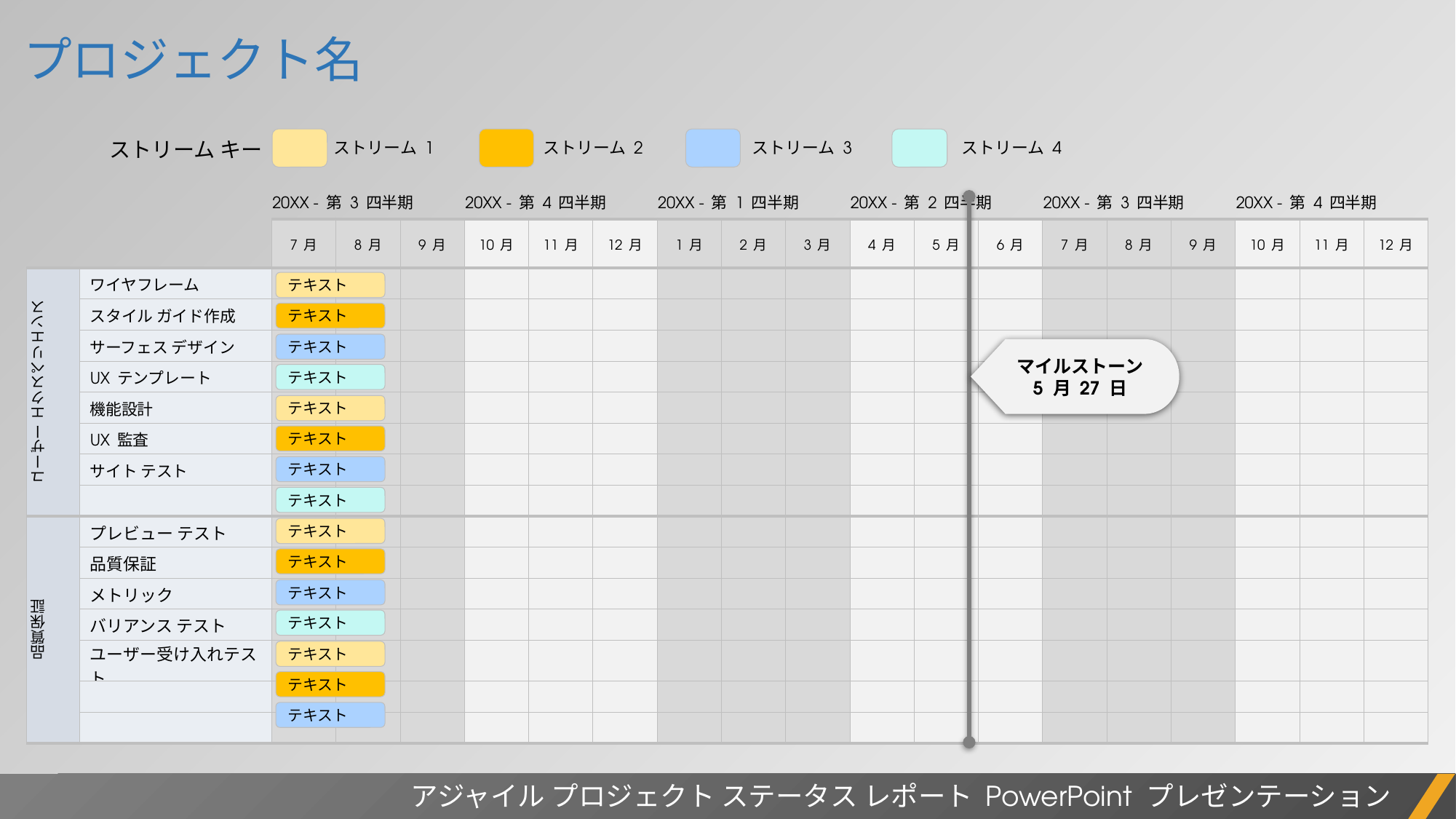

プロジェクト名

ストリーム 1
ストリーム 2
ストリーム 3
ストリーム 4
ストリーム キー
|  |  | 20XX - 第 3 四半期 |  |  | 20XX - 第 4 四半期 |  |  | 20XX - 第 1 四半期 |  |  | 20XX - 第 2 四半期 |  |  | 20XX - 第 3 四半期 |  |  | 20XX - 第 4 四半期 |  |  |
| --- | --- | --- | --- | --- | --- | --- | --- | --- | --- | --- | --- | --- | --- | --- | --- | --- | --- | --- | --- |
|  |  | 7 月 | 8 月 | 9 月 | 10 月 | 11 月 | 12 月 | 1 月 | 2 月 | 3 月 | 4 月 | 5 月 | 6 月 | 7 月 | 8 月 | 9 月 | 10 月 | 11 月 | 12 月 |
| ユーザー エクスペリエンス | ワイヤフレーム |  |  |  |  |  |  |  |  |  |  |  |  |  |  |  |  |  |  |
|  | スタイル ガイド作成 |  |  |  |  |  |  |  |  |  |  |  |  |  |  |  |  |  |  |
|  | サーフェス デザイン |  |  |  |  |  |  |  |  |  |  |  |  |  |  |  |  |  |  |
|  | UX テンプレート |  |  |  |  |  |  |  |  |  |  |  |  |  |  |  |  |  |  |
|  | 機能設計 |  |  |  |  |  |  |  |  |  |  |  |  |  |  |  |  |  |  |
|  | UX 監査 |  |  |  |  |  |  |  |  |  |  |  |  |  |  |  |  |  |  |
|  | サイト テスト |  |  |  |  |  |  |  |  |  |  |  |  |  |  |  |  |  |  |
|  |  |  |  |  |  |  |  |  |  |  |  |  |  |  |  |  |  |  |  |
| 品質保証 | プレビュー テスト |  |  |  |  |  |  |  |  |  |  |  |  |  |  |  |  |  |  |
|  | 品質保証 |  |  |  |  |  |  |  |  |  |  |  |  |  |  |  |  |  |  |
|  | メトリック |  |  |  |  |  |  |  |  |  |  |  |  |  |  |  |  |  |  |
|  | バリアンス テスト |  |  |  |  |  |  |  |  |  |  |  |  |  |  |  |  |  |  |
|  | ユーザー受け入れテスト |  |  |  |  |  |  |  |  |  |  |  |  |  |  |  |  |  |  |
|  |  |  |  |  |  |  |  |  |  |  |  |  |  |  |  |  |  |  |  |
|  |  |  |  |  |  |  |  |  |  |  |  |  |  |  |  |  |  |  |  |
マイルストーン
5 月 27 日
テキスト
テキスト
テキスト
テキスト
テキスト
テキスト
テキスト
テキスト
テキスト
テキスト
テキスト
テキスト
テキスト
テキスト
テキスト
アジャイル プロジェクト ステータス レポート PowerPoint プレゼンテーション